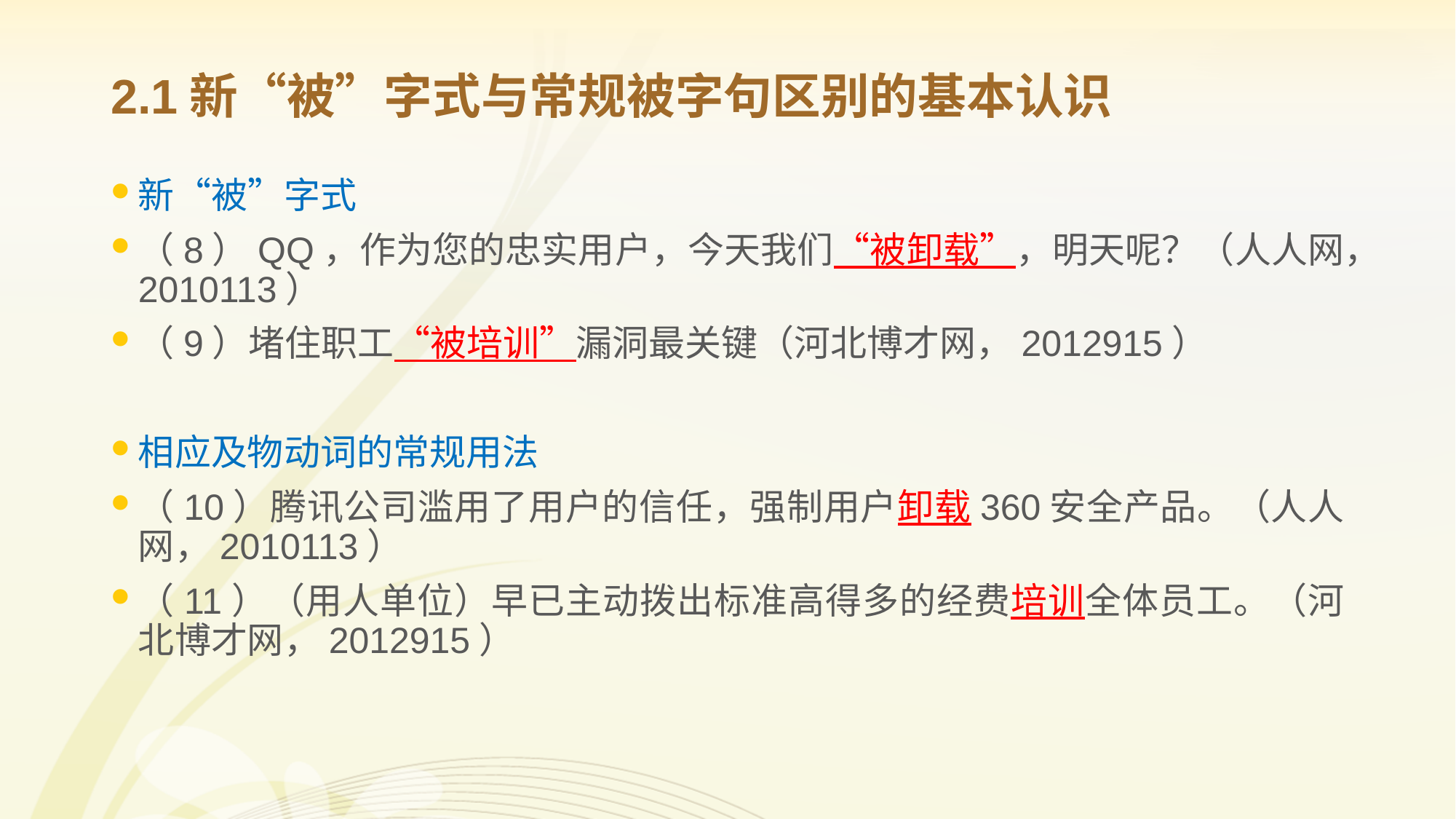

# 2.1新“被”字式与常规被字句区别的基本认识
新“被”字式
（8）QQ，作为您的忠实用户，今天我们“被卸载”，明天呢？（人人网，2010113）
（9）堵住职工“被培训”漏洞最关键（河北博才网，2012915）

相应及物动词的常规用法
（10）腾讯公司滥用了用户的信任，强制用户卸载360安全产品。（人人网，2010113）
（11）（用人单位）早已主动拨出标准高得多的经费培训全体员工。（河北博才网，2012915）